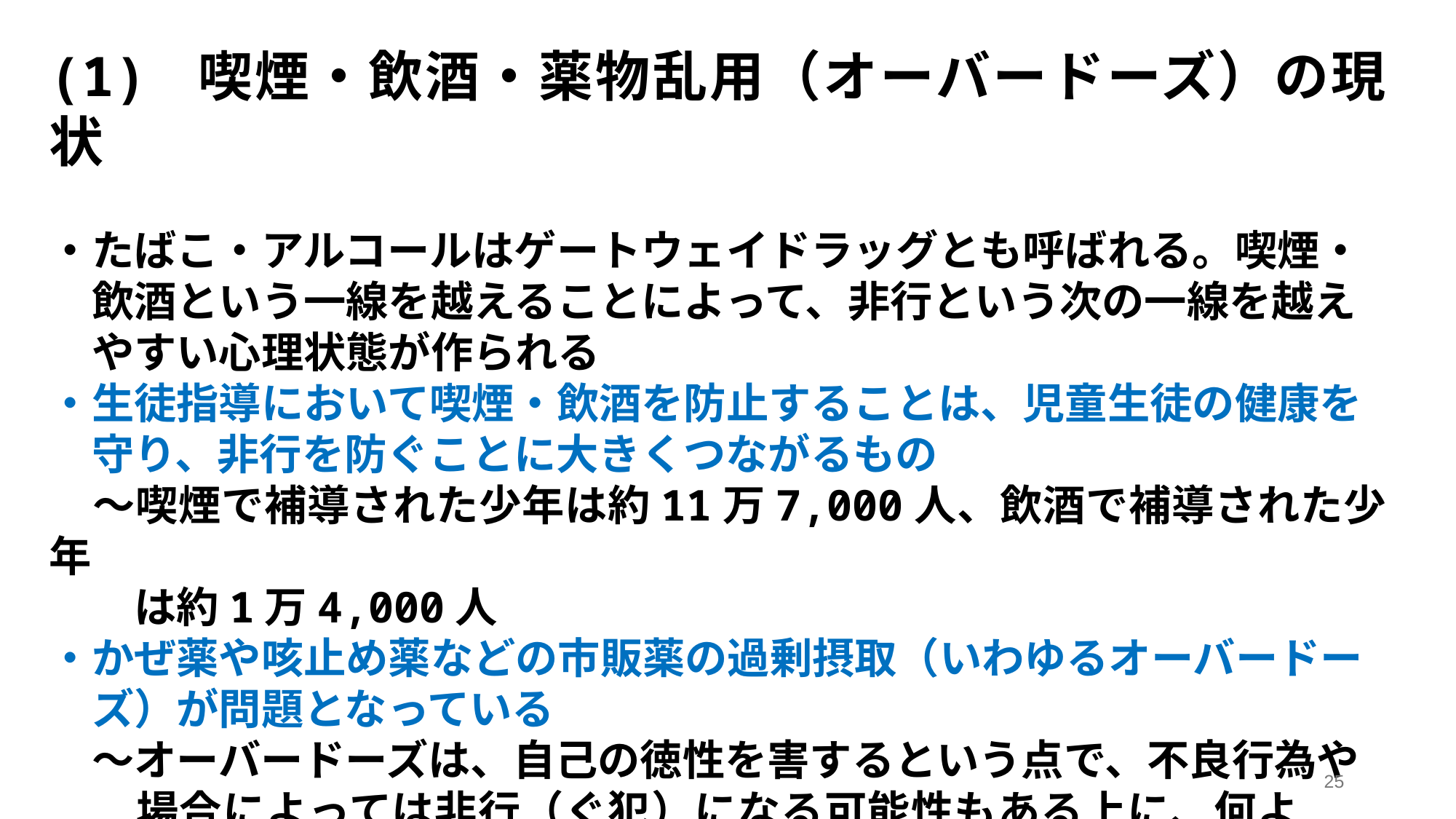

(1) 喫煙・飲酒・薬物乱用（オーバードーズ）の現状

・たばこ・アルコールはゲートウェイドラッグとも呼ばれる。喫煙・
　飲酒という一線を越えることによって、非行という次の一線を越え
　やすい心理状態が作られる
・生徒指導において喫煙・飲酒を防止することは、児童生徒の健康を
　守り、非行を防ぐことに大きくつながるもの
　～喫煙で補導された少年は約11万7,000人、飲酒で補導された少年
　　は約1万4,000人
・かぜ薬や咳止め薬などの市販薬の過剰摂取（いわゆるオーバードー
　ズ）が問題となっている
　～オーバードーズは、自己の徳性を害するという点で、不良行為や
　　場合によっては非行（ぐ犯）になる可能性もある上に、何よ
　　りも健康を著しく害する行為
25